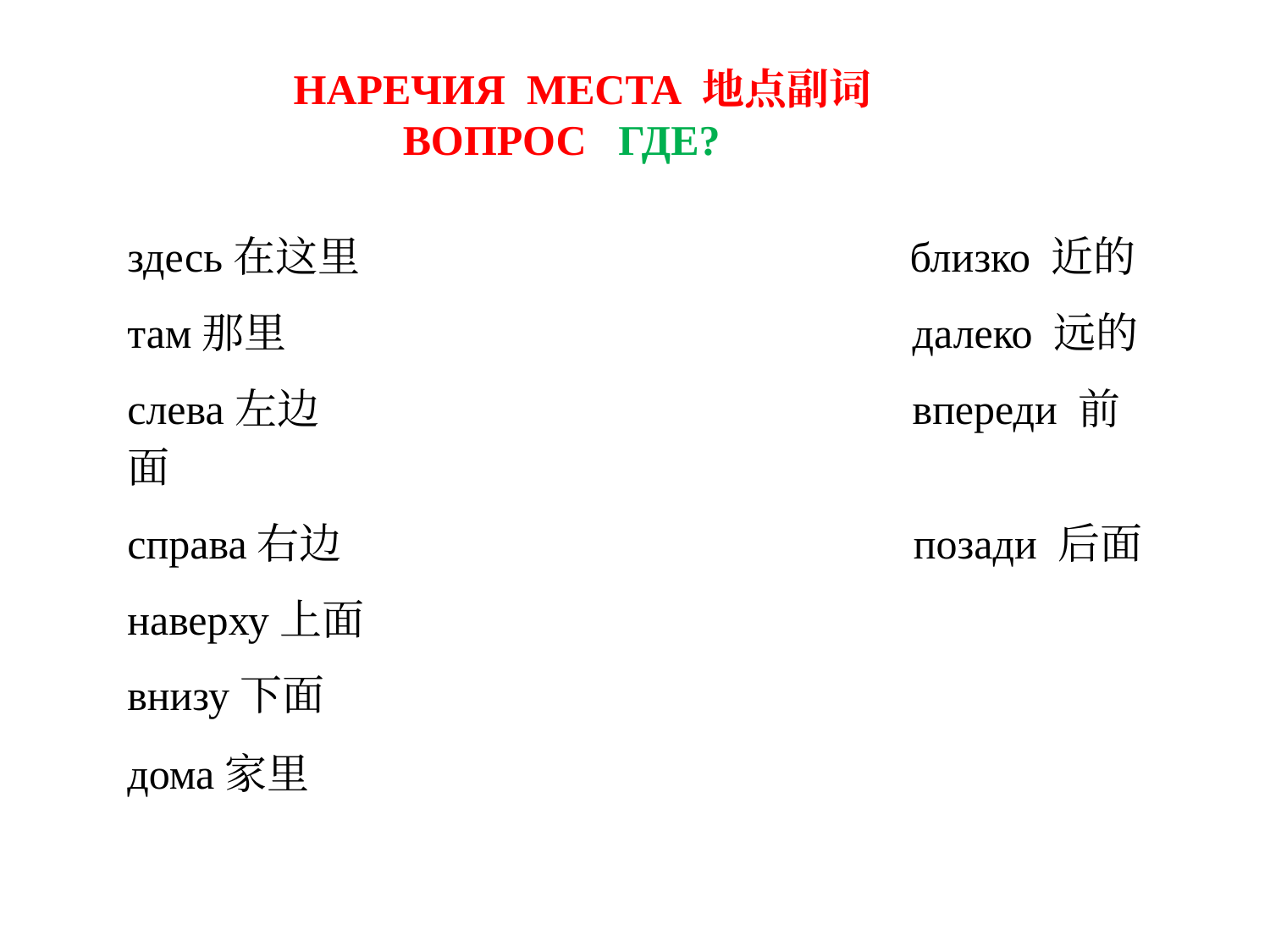

Наречия  места 地点副词
 Вопрос   ГДЕ?
здесь在这里                                                  близко 近的
там那里                                                         далеко 远的
слева左边                                                      впереди 前面
справа右边                                                    позади 后面
наверху上面
внизу下面
дома家里